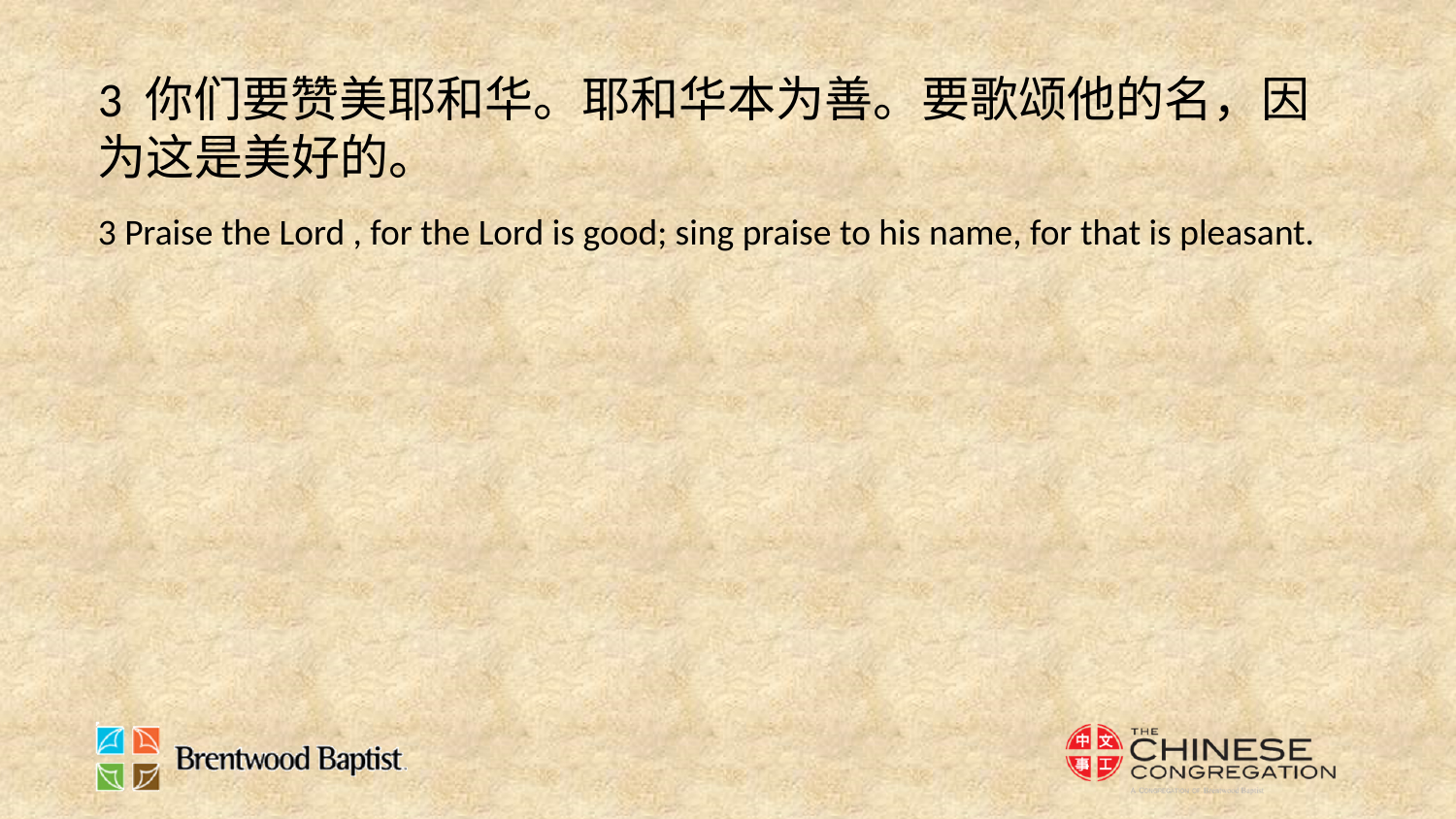

3 你们要赞美耶和华。耶和华本为善。要歌颂他的名，因为这是美好的。

3 Praise the Lord , for the Lord is good; sing praise to his name, for that is pleasant.